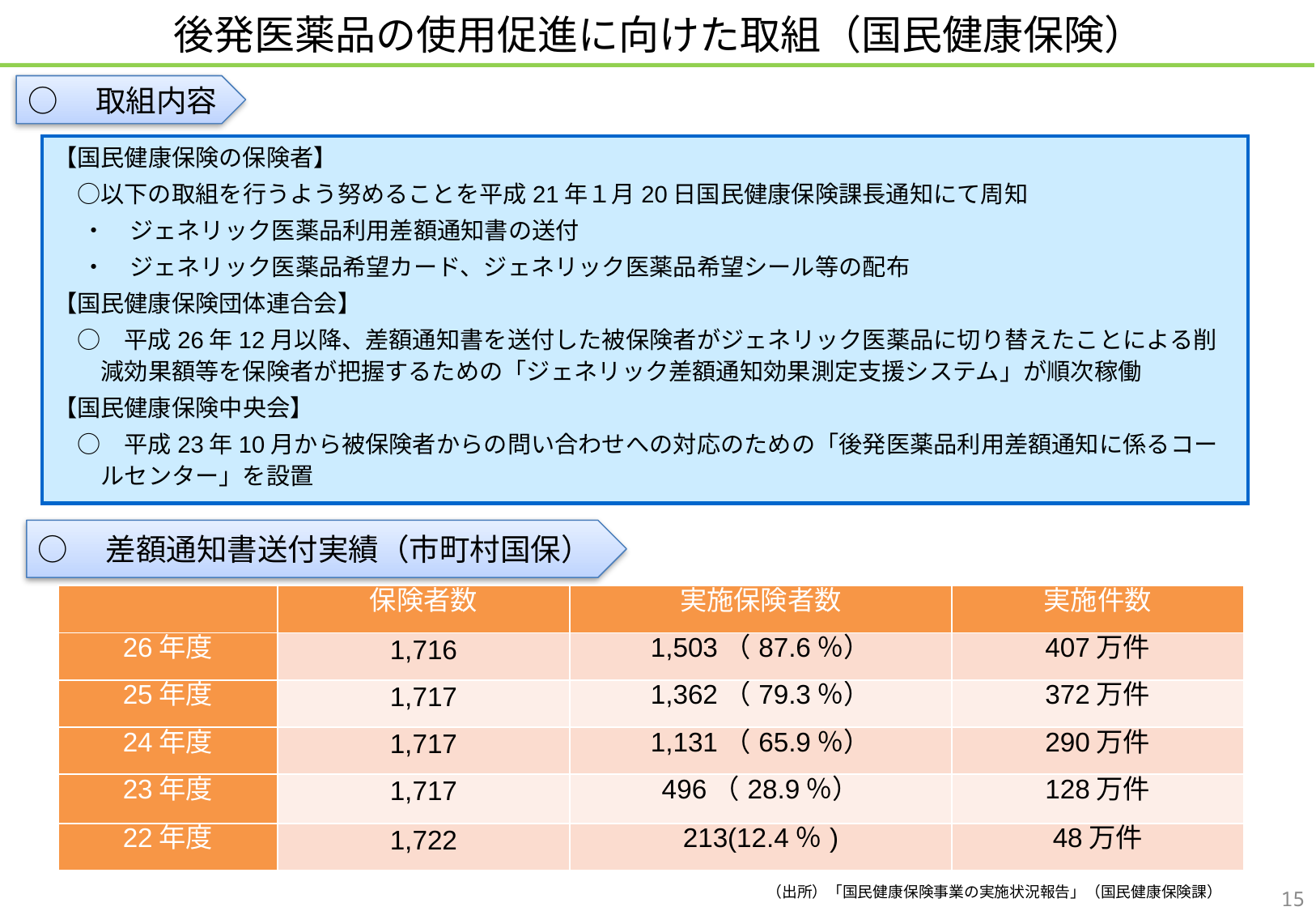

後発医薬品の使用促進に向けた取組（国民健康保険）

○　取組内容

【国民健康保険の保険者】
　○以下の取組を行うよう努めることを平成21年１月20日国民健康保険課長通知にて周知
　 ・　ジェネリック医薬品利用差額通知書の送付
　 ・　ジェネリック医薬品希望カード、ジェネリック医薬品希望シール等の配布
【国民健康保険団体連合会】
　○　平成26年12月以降、差額通知書を送付した被保険者がジェネリック医薬品に切り替えたことによる削減効果額等を保険者が把握するための「ジェネリック差額通知効果測定支援システム」が順次稼働
【国民健康保険中央会】
　○　平成23年10月から被保険者からの問い合わせへの対応のための「後発医薬品利用差額通知に係るコールセンター」を設置

○　差額通知書送付実績（市町村国保）
|  | 保険者数 | 実施保険者数 | 実施件数 |
| --- | --- | --- | --- |
| 26年度 | 1,716 | 1,503（87.6％） | 407万件 |
| 25年度 | 1,717 | 1,362（79.3％） | 372万件 |
| 24年度 | 1,717 | 1,131（65.9％） | 290万件 |
| 23年度 | 1,717 | 496（28.9％） | 128万件 |
| 22年度 | 1,722 | 213(12.4％) | 48万件 |

15
（出所）「国民健康保険事業の実施状況報告」（国民健康保険課）